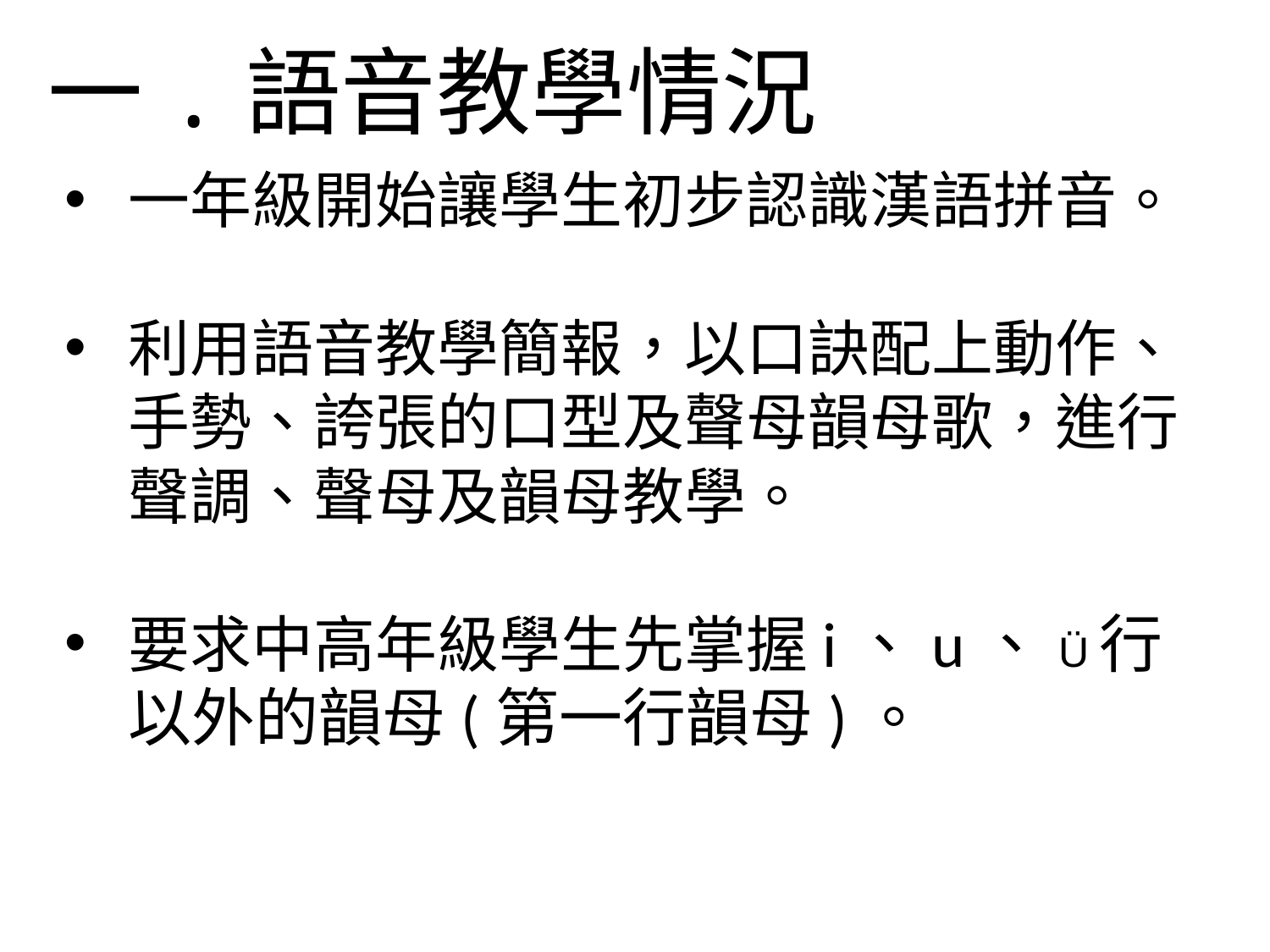

一.語音教學情況
一年級開始讓學生初步認識漢語拼音。

利用語音教學簡報，以口訣配上動作、手勢、誇張的口型及聲母韻母歌，進行聲調、聲母及韻母教學。

要求中高年級學生先掌握i、u、Ü行以外的韻母(第一行韻母)。